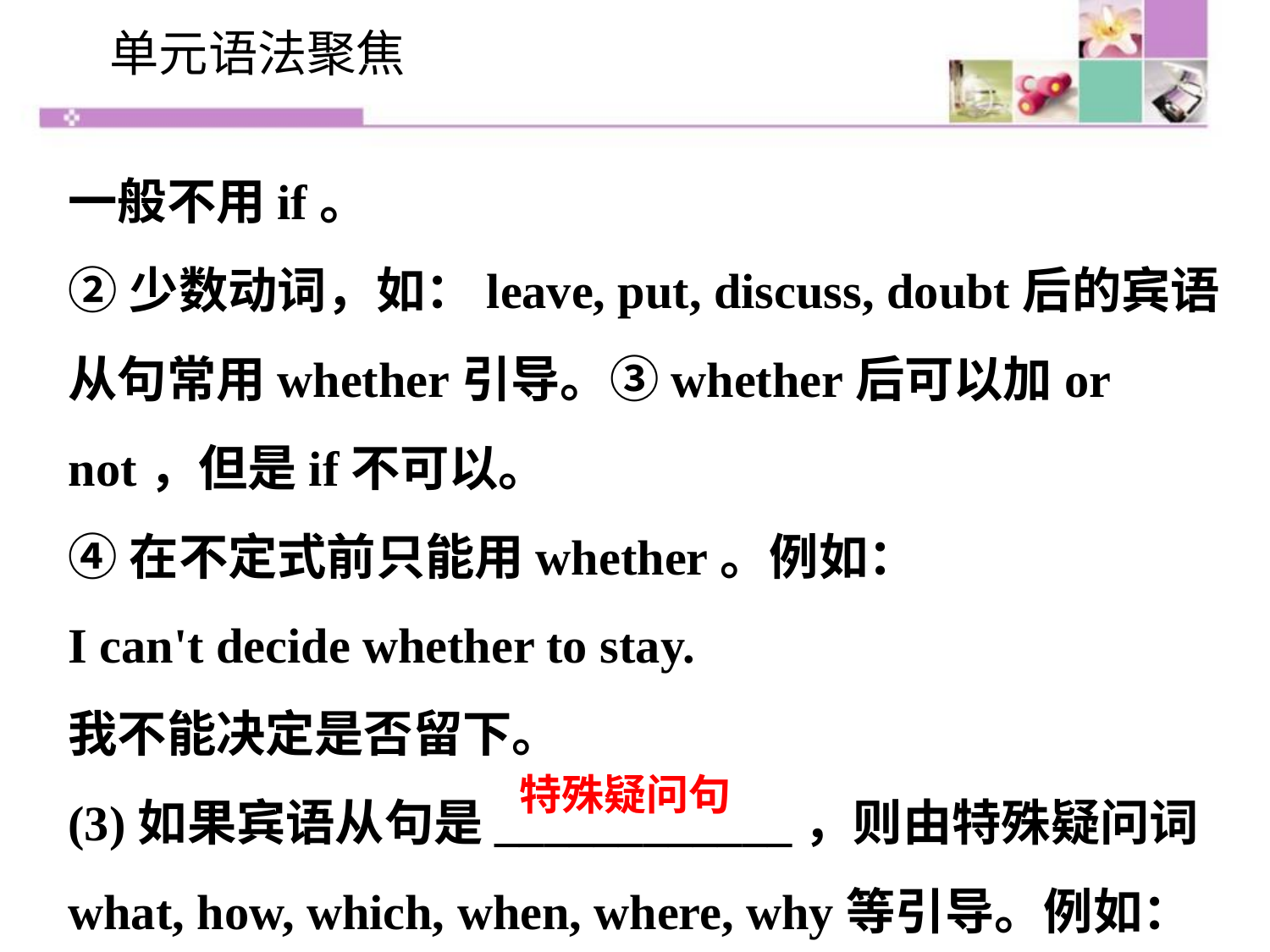

单元语法聚焦

一般不用if。
②少数动词，如：leave, put, discuss, doubt后的宾语从句常用whether引导。③whether后可以加or not，但是if不可以。
④在不定式前只能用whether。例如：
I can't decide whether to stay.
我不能决定是否留下。
(3)如果宾语从句是____________，则由特殊疑问词what, how, which, when, where, why等引导。例如：

特殊疑问句